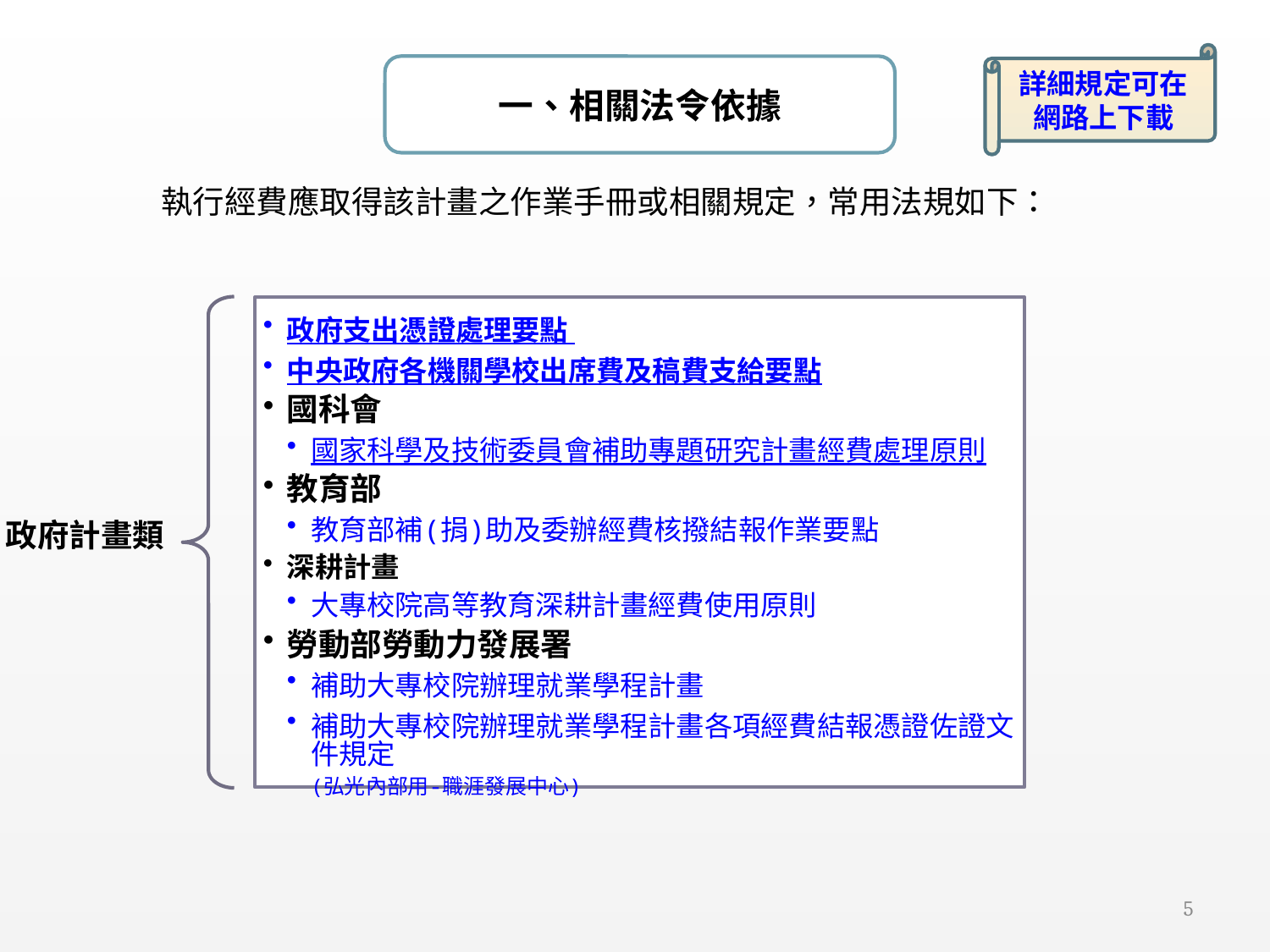

詳細規定可在網路上下載
一、相關法令依據
執行經費應取得該計畫之作業手冊或相關規定，常用法規如下：
政府計畫類
政府支出憑證處理要點
中央政府各機關學校出席費及稿費支給要點
國科會
國家科學及技術委員會補助專題研究計畫經費處理原則
教育部
教育部補(捐)助及委辦經費核撥結報作業要點
深耕計畫
大專校院高等教育深耕計畫經費使用原則
勞動部勞動力發展署
補助大專校院辦理就業學程計畫
補助大專校院辦理就業學程計畫各項經費結報憑證佐證文件規定(弘光內部用-職涯發展中心)
5